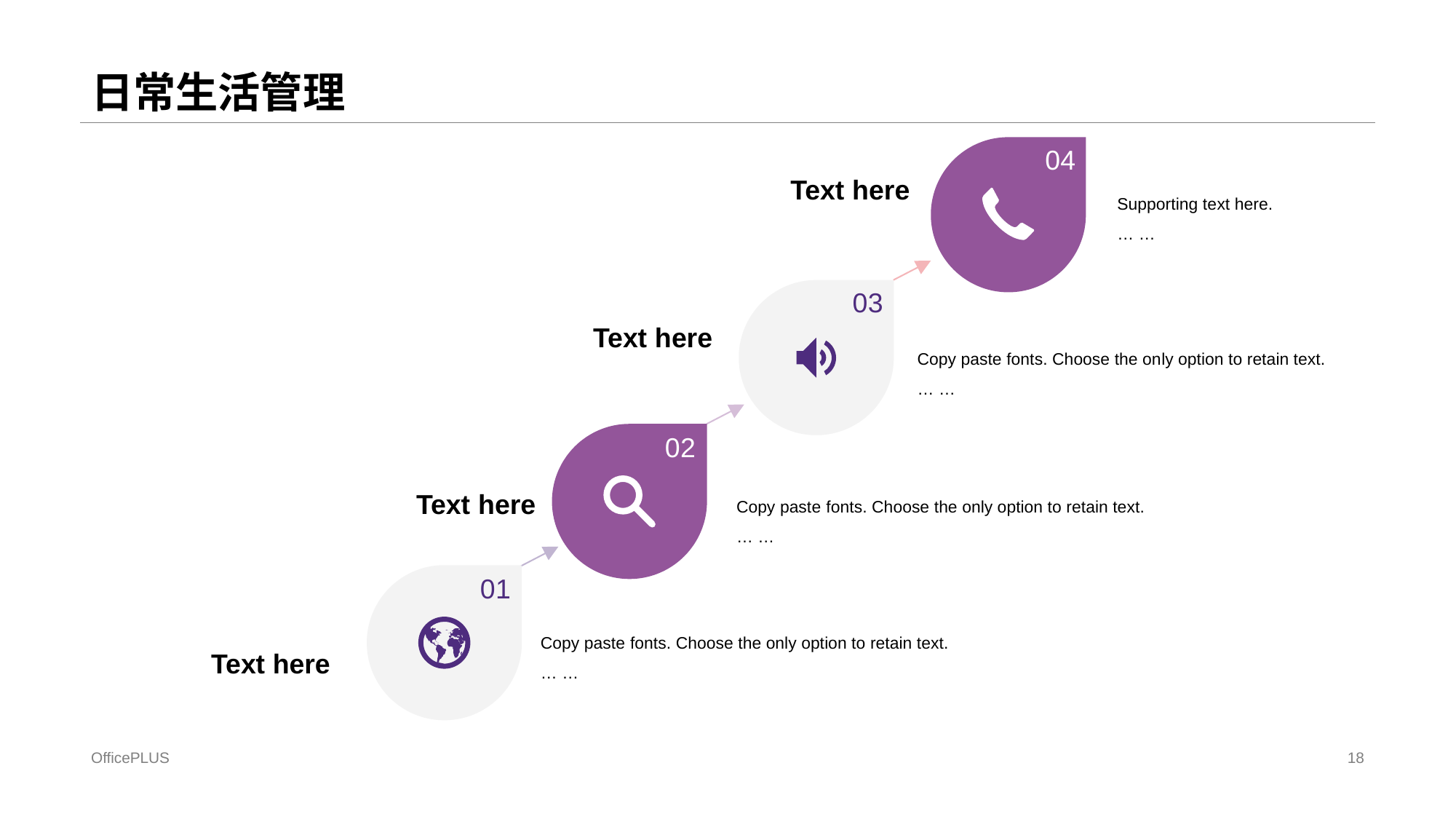

# 日常生活管理

0 4

Text  here
Supporting te xt here.
… …

0 3
Text  here
Copy paste fonts. Choose the on ly option to retain text.
… …

0 2
Text  here
Copy paste  fonts. Choose the only option to retain text.
… …

0 1
Copy paste  fonts. Choose the only option to retain text.
… …

Te xt here
OfficePLUS
18